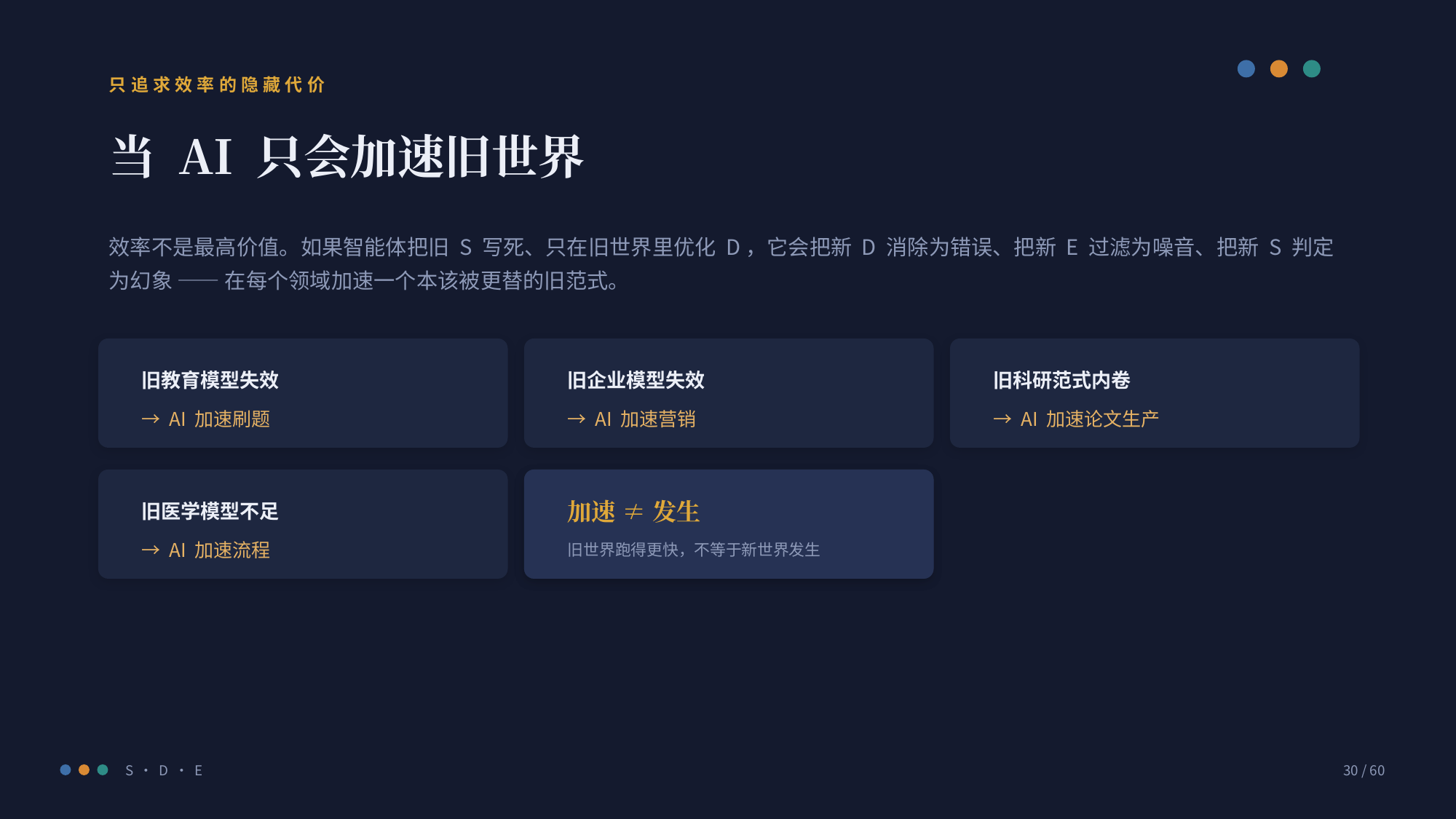

只追求效率的隐藏代价
当 AI 只会加速旧世界
效率不是最高价值。如果智能体把旧 S 写死、只在旧世界里优化 D，它会把新 D 消除为错误、把新 E 过滤为噪音、把新 S 判定为幻象 —— 在每个领域加速一个本该被更替的旧范式。

旧教育模型失效
旧企业模型失效
旧科研范式内卷
→  AI 加速刷题
→  AI 加速营销
→  AI 加速论文生产

旧医学模型不足
旧文明模型危机
加速 ≠ 发生
→  AI 加速流程
→  AI 加速旧制度运行
旧世界跑得更快，不等于新世界发生
S · D · E
30 / 60